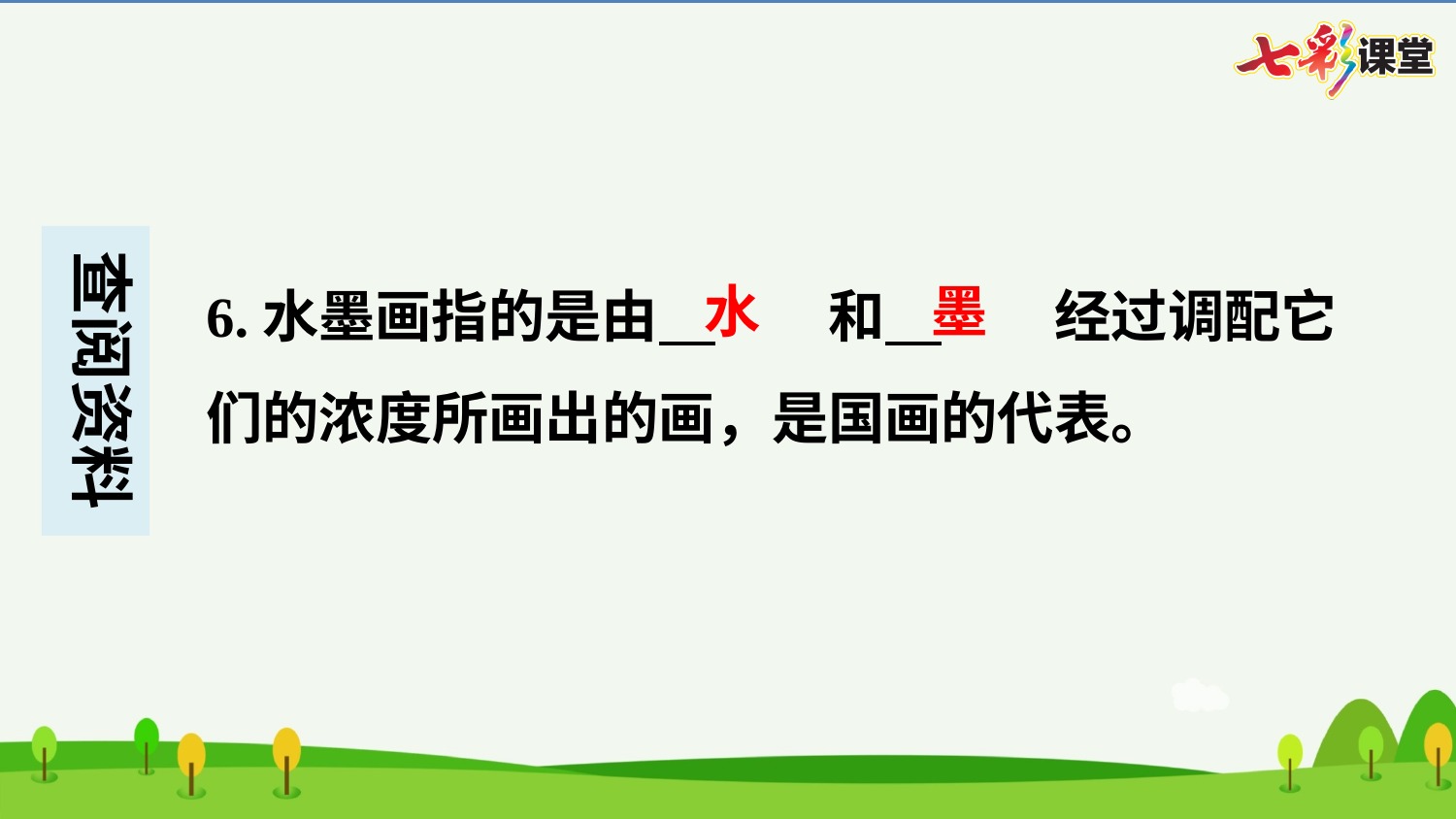

水
墨
6.水墨画指的是由 　水　和 　墨　经过调配它们的浓度所画出的画，是国画的代表。